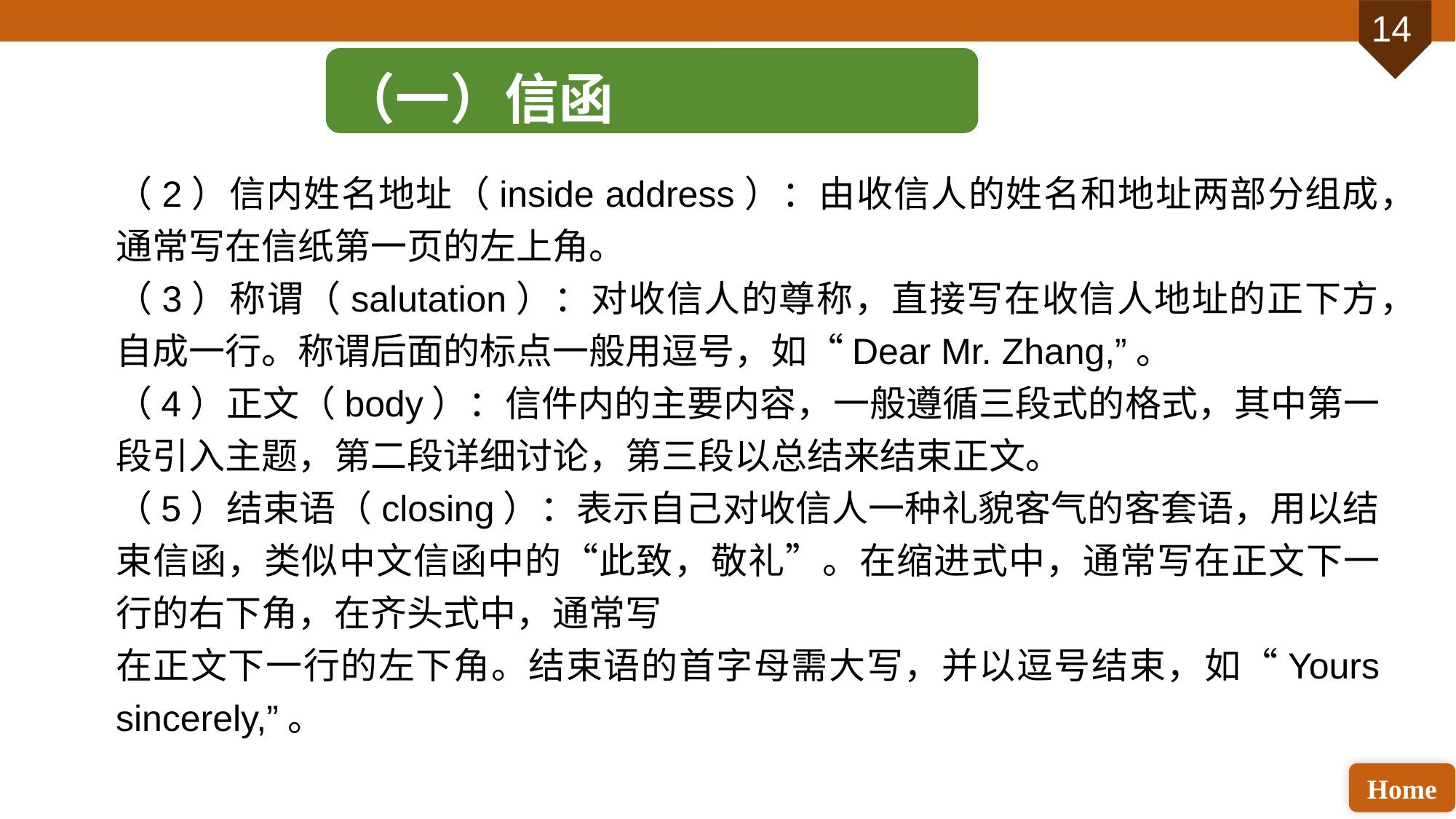

（一）信函
（2）信内姓名地址（inside address）：由收信人的姓名和地址两部分组成，通常写在信纸第一页的左上角。
（3）称谓（salutation）：对收信人的尊称，直接写在收信人地址的正下方，自成一行。称谓后面的标点一般用逗号，如“Dear Mr. Zhang,”。
（4）正文（body）：信件内的主要内容，一般遵循三段式的格式，其中第一段引入主题，第二段详细讨论，第三段以总结来结束正文。
（5）结束语（closing）：表示自己对收信人一种礼貌客气的客套语，用以结束信函，类似中文信函中的“此致，敬礼”。在缩进式中，通常写在正文下一行的右下角，在齐头式中，通常写
在正文下一行的左下角。结束语的首字母需大写，并以逗号结束，如“Yours sincerely,”。